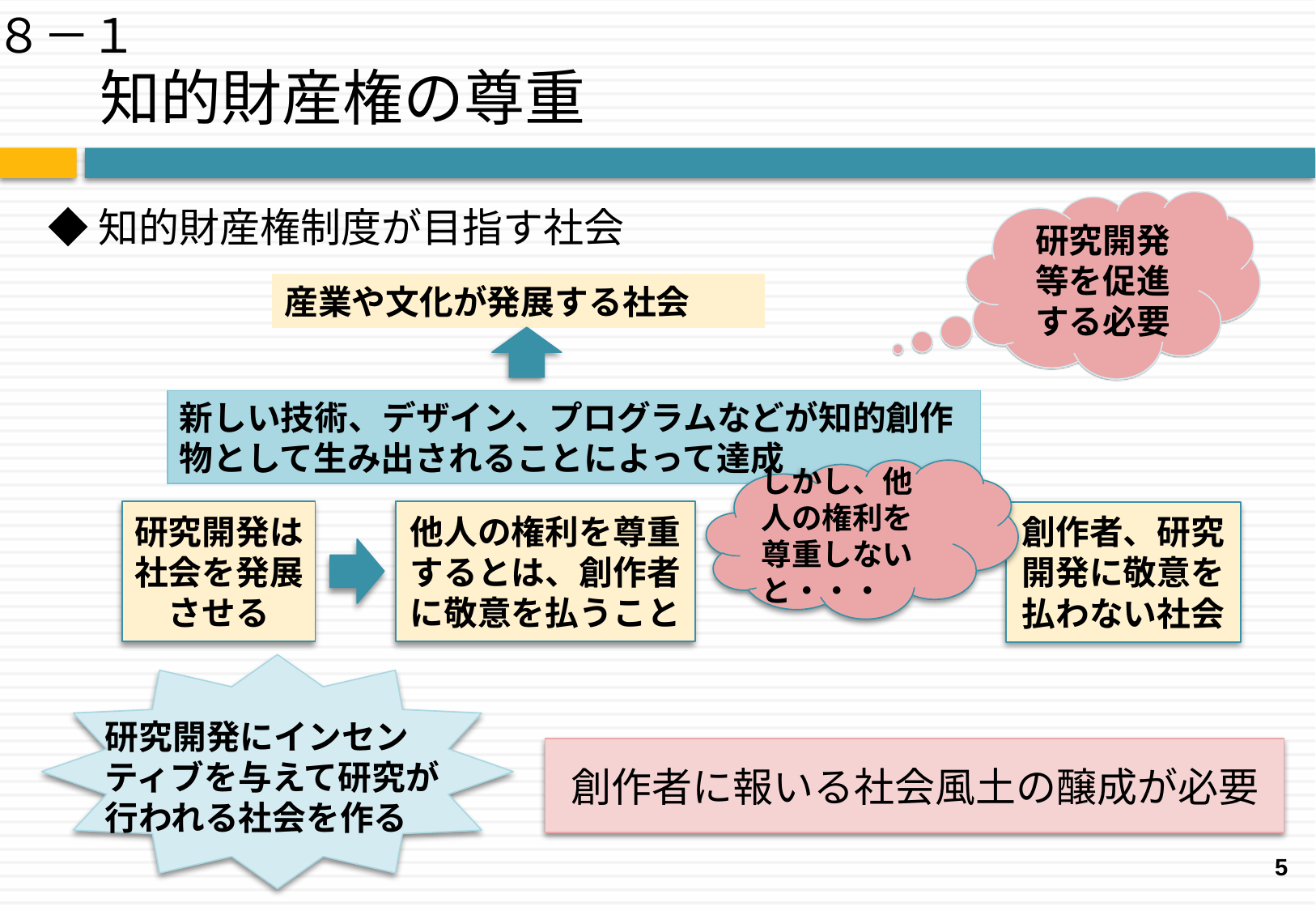

８－１
# 知的財産権の尊重
研究開発等を促進する必要
◆知的財産権制度が目指す社会
産業や文化が発展する社会

新しい技術、デザイン、プログラムなどが知的創作物として生み出されることによって達成
しかし、他人の権利を尊重しないと・・・
研究開発は社会を発展させる
他人の権利を尊重するとは、創作者に敬意を払うこと
創作者、研究開発に敬意を払わない社会

研究開発にインセンティブを与えて研究が行われる社会を作る
創作者に報いる社会風土の醸成が必要
5